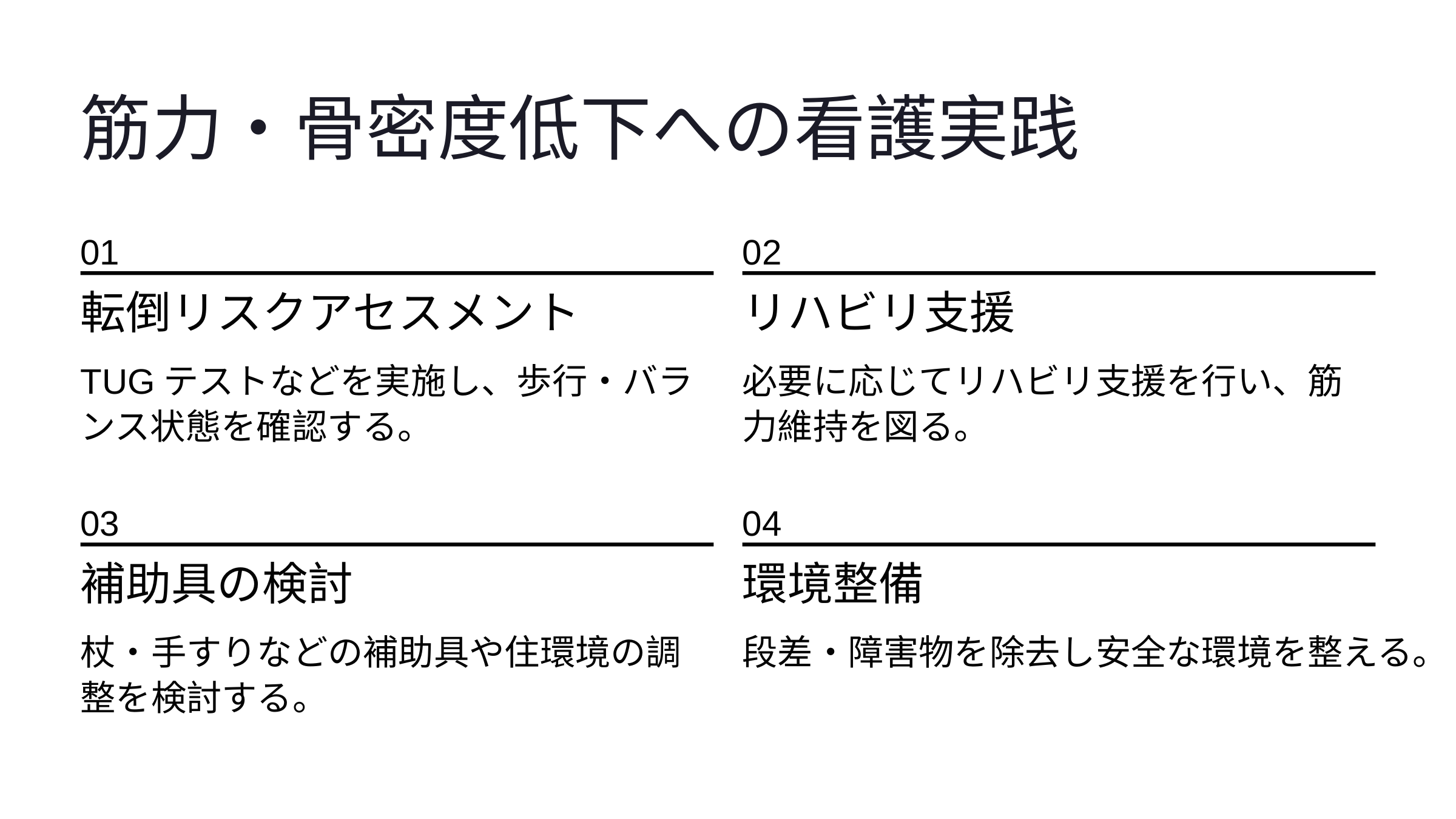

筋力・骨密度低下への看護実践
01
02

転倒リスクアセスメント
リハビリ支援
TUGテストなどを実施し、歩行・バランス状態を確認する。
必要に応じてリハビリ支援を行い、筋力維持を図る。
03
04

補助具の検討
環境整備
杖・手すりなどの補助具や住環境の調整を検討する。
段差・障害物を除去し安全な環境を整える。